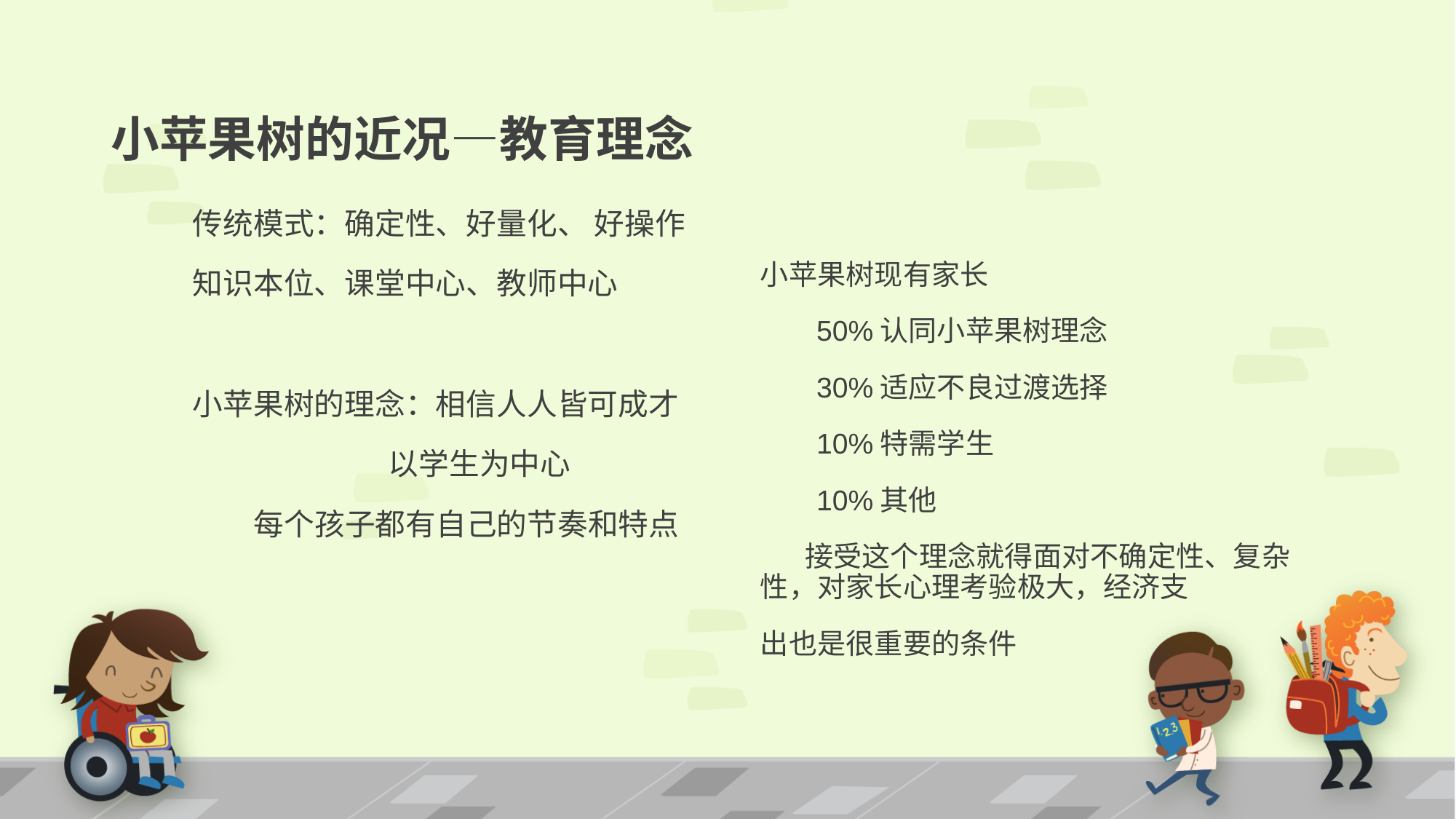

# 小苹果树的近况—教育理念
传统模式：确定性、好量化、 好操作
知识本位、课堂中心、教师中心

小苹果树的理念：相信人人皆可成才
                            以学生为中心
        每个孩子都有自己的节奏和特点

小苹果树现有家长
       50%认同小苹果树理念
       30%适应不良过渡选择
       10%特需学生
       10%其他
      接受这个理念就得面对不确定性、复杂性，对家长心理考验极大，经济支
出也是很重要的条件